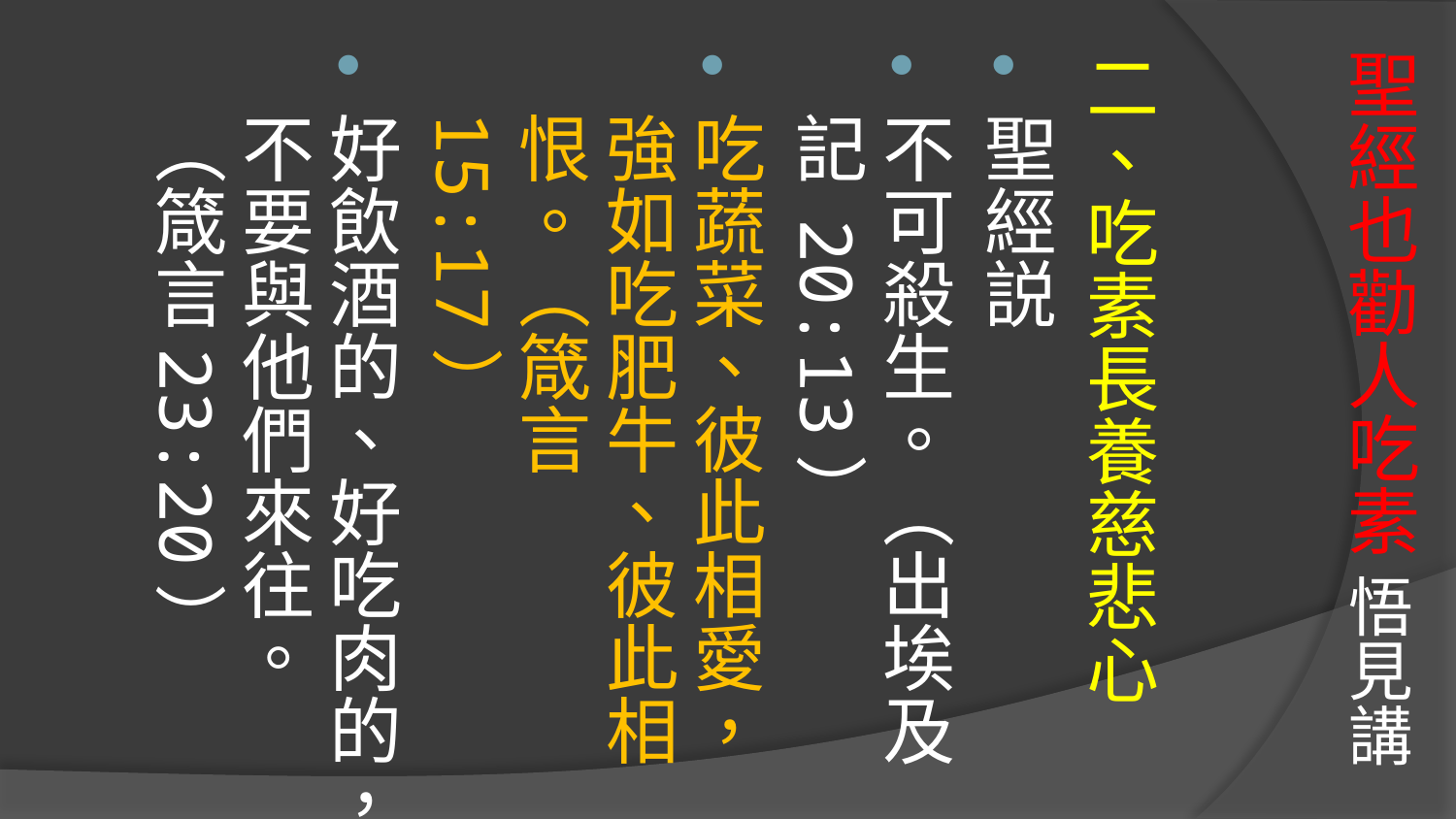

# 聖經也勸人吃素 悟見講
二、吃素長養慈悲心
聖經説
不可殺生。（出埃及記 20:13）
吃蔬菜、彼此相愛，強如吃肥牛、彼此相恨。（箴言15:17）
好飲酒的、好吃肉的，不要與他們來往。（箴言23:20）